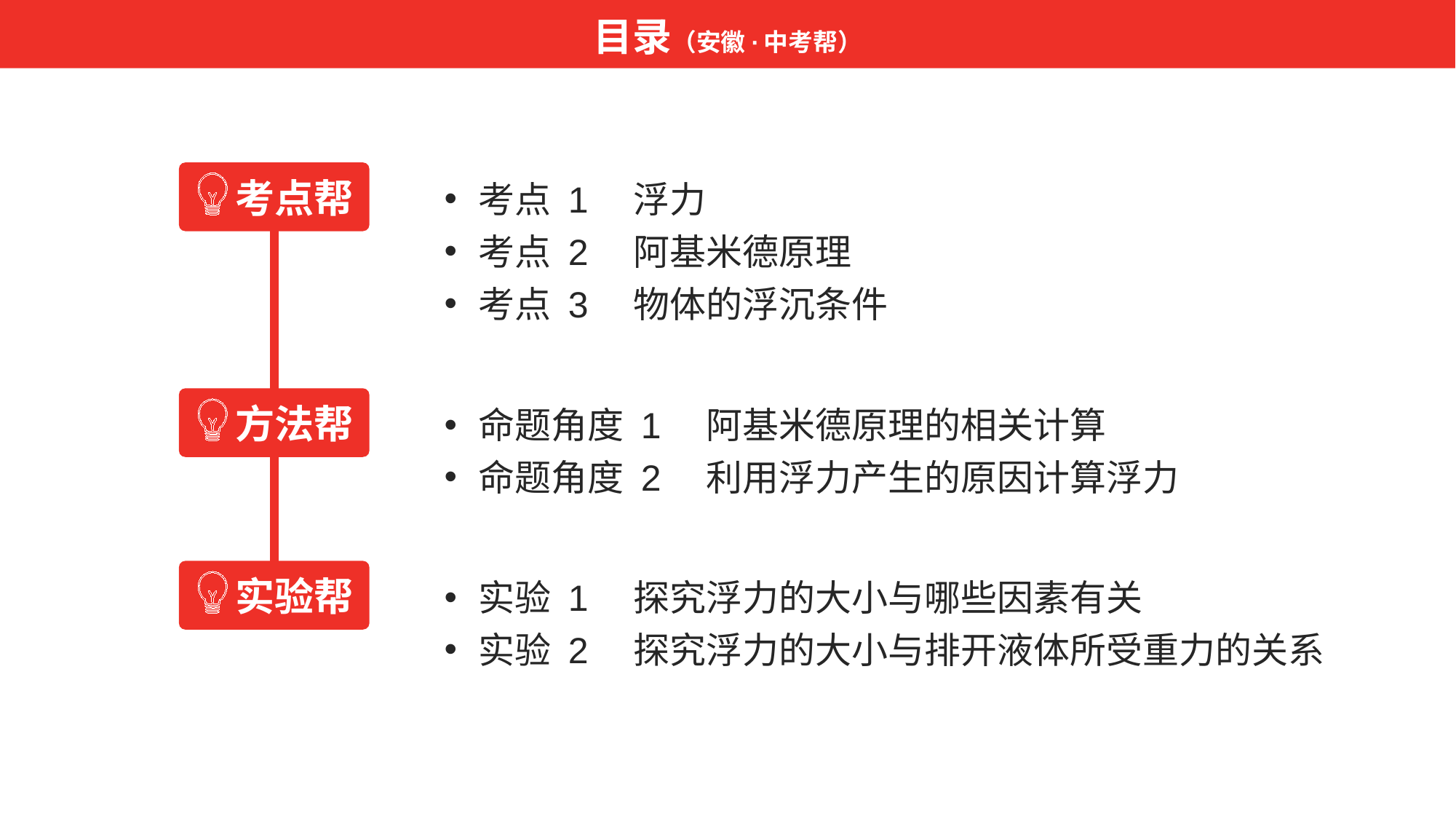

目录（安徽·中考帮）
考点帮

考点 1　浮力
考点 2　阿基米德原理
考点 3　物体的浮沉条件
方法帮

命题角度 1　阿基米德原理的相关计算
命题角度 2　利用浮力产生的原因计算浮力
实验帮

实验 1　探究浮力的大小与哪些因素有关
实验 2　探究浮力的大小与排开液体所受重力的关系